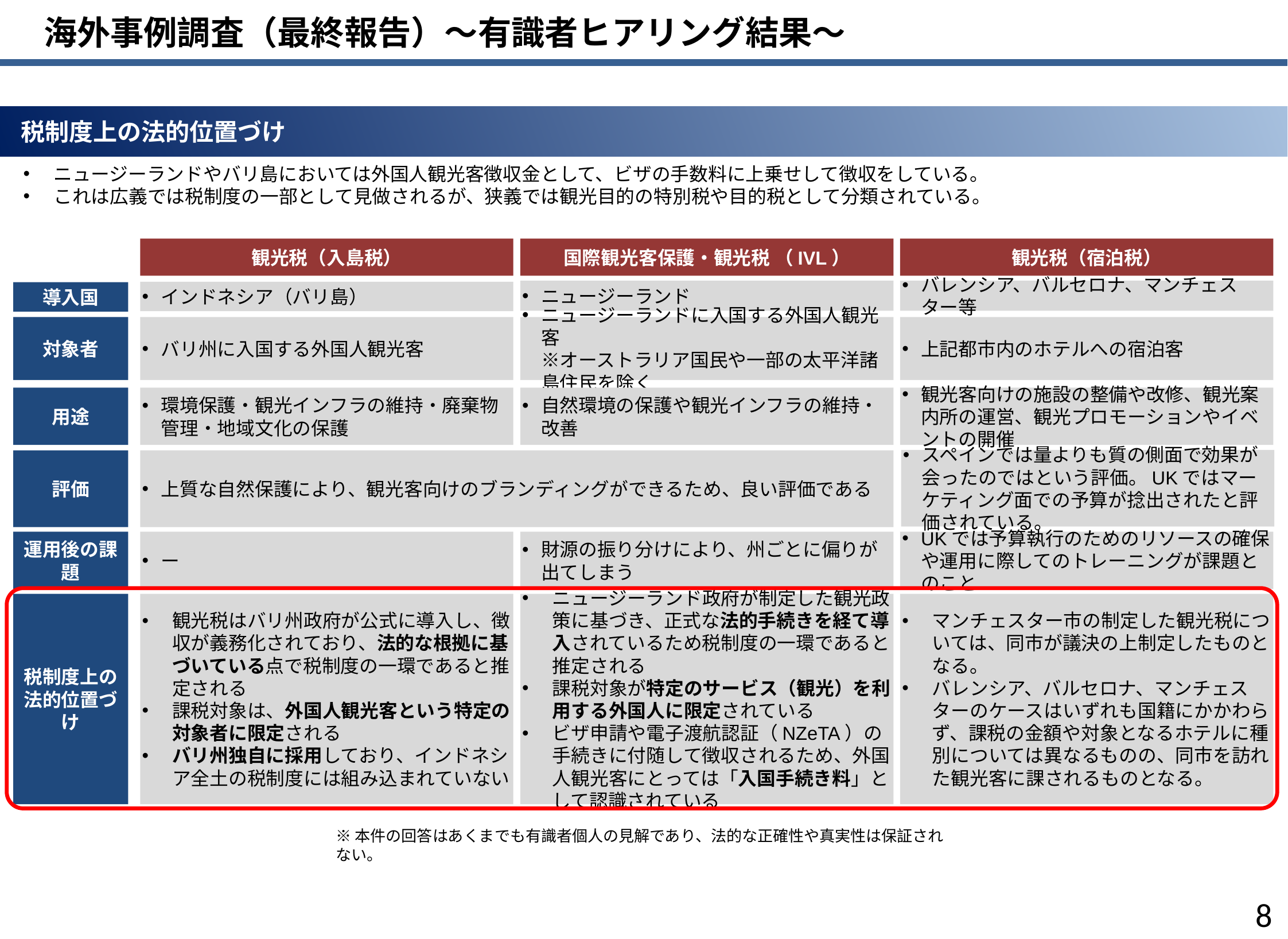

海外事例調査（最終報告）～有識者ヒアリング結果～
 税制度上の法的位置づけ
ニュージーランドやバリ島においては外国人観光客徴収金として、ビザの手数料に上乗せして徴収をしている。
これは広義では税制度の一部として見做されるが、狭義では観光目的の特別税や目的税として分類されている。
観光税（入島税）
国際観光客保護・観光税 （IVL）
観光税（宿泊税）
ニュージーランド
バレンシア、バルセロナ、マンチェスター等
インドネシア（バリ島）
導入国
対象者
バリ州に入国する外国人観光客
ニュージーランドに入国する外国人観光客
※オーストラリア国民や一部の太平洋諸島住民を除く
上記都市内のホテルへの宿泊客
用途
環境保護・観光インフラの維持・廃棄物管理・地域文化の保護
自然環境の保護や観光インフラの維持・改善
観光客向けの施設の整備や改修、観光案内所の運営、観光プロモーションやイベントの開催
スペインでは量よりも質の側面で効果が会ったのではという評価。UKではマーケティング面での予算が捻出されたと評価されている。
評価
上質な自然保護により、観光客向けのブランディングができるため、良い評価である
財源の振り分けにより、州ごとに偏りが出てしまう
運用後の課題
ー
UKでは予算執行のためのリソースの確保や運用に際してのトレーニングが課題とのこと

観光税はバリ州政府が公式に導入し、徴収が義務化されており、法的な根拠に基づいている点で税制度の一環であると推定される
課税対象は、外国人観光客という特定の対象者に限定される
バリ州独自に採用しており、インドネシア全土の税制度には組み込まれていない
ニュージーランド政府が制定した観光政策に基づき、正式な法的手続きを経て導入されているため税制度の一環であると推定される
課税対象が特定のサービス（観光）を利用する外国人に限定されている
ビザ申請や電子渡航認証（NZeTA）の手続きに付随して徴収されるため、外国人観光客にとっては「入国手続き料」として認識されている
税制度上の
法的位置づけ
マンチェスター市の制定した観光税については、同市が議決の上制定したものとなる。
バレンシア、バルセロナ、マンチェスターのケースはいずれも国籍にかかわらず、課税の金額や対象となるホテルに種別については異なるものの、同市を訪れた観光客に課されるものとなる。
※本件の回答はあくまでも有識者個人の見解であり、法的な正確性や真実性は保証されない。
8